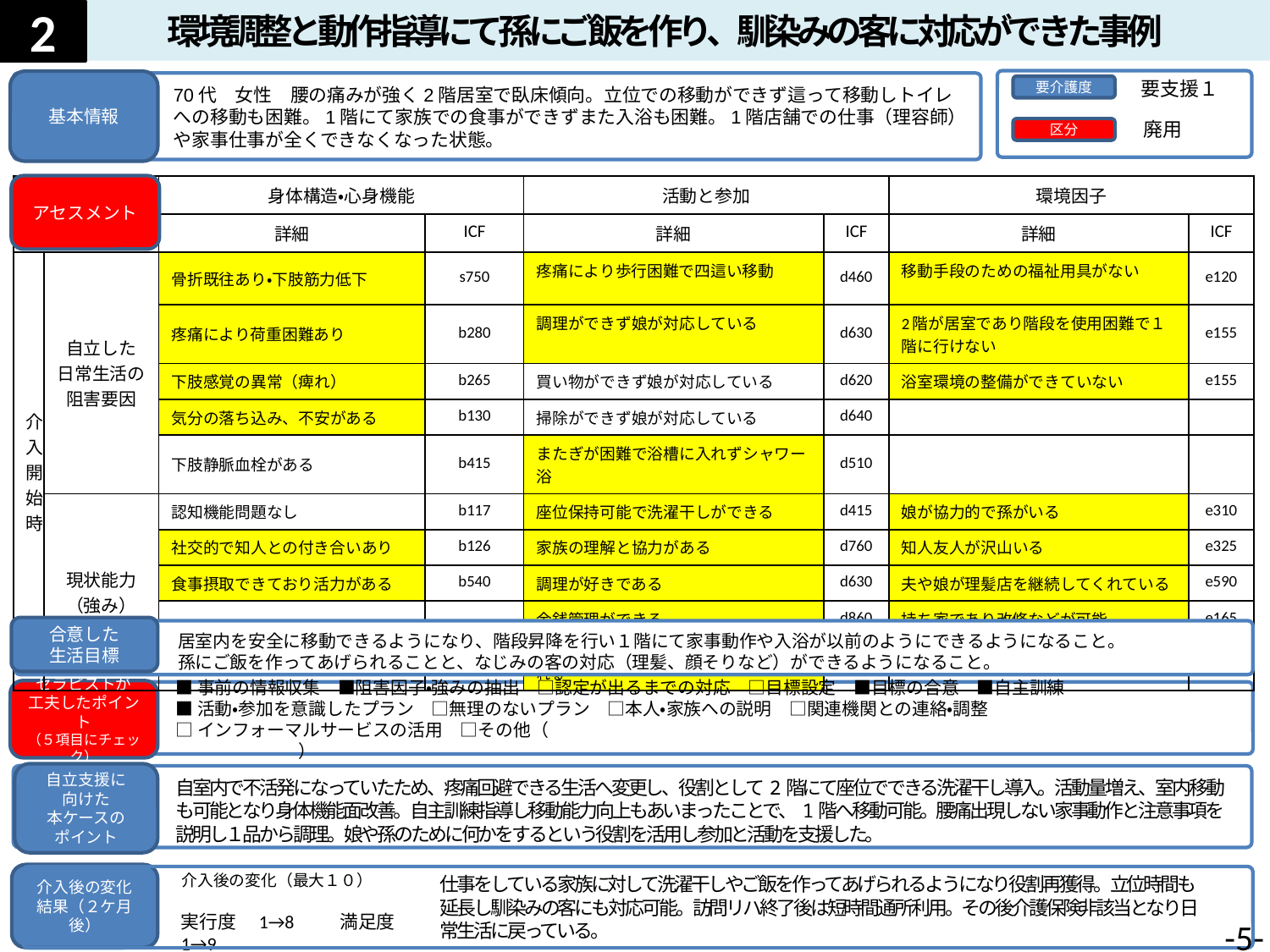

環境調整と動作指導にて孫にご飯を作り、馴染みの客に対応ができた事例
2
要支援１

基本情報

要介護度
70代　女性　腰の痛みが強く2階居室で臥床傾向。立位での移動ができず這って移動しトイレへの移動も困難。1階にて家族での食事ができずまた入浴も困難。1階店舗での仕事（理容師）や家事仕事が全くできなくなった状態。
廃用
区分
アセスメント
|  |  | 身体構造・心身機能 |  | 活動と参加 |  | 環境因子 |  |
| --- | --- | --- | --- | --- | --- | --- | --- |
|  |  | 詳細 | ICF | 詳細 | ICF | 詳細 | ICF |
| 介入開始時 | 自立した 日常生活の 阻害要因 | 骨折既往あり・下肢筋力低下 | s750 | 疼痛により歩行困難で四這い移動 | d460 | 移動手段のための福祉用具がない | e120 |
|  |  | 疼痛により荷重困難あり | b280 | 調理ができず娘が対応している | d630 | 2階が居室であり階段を使用困難で１階に行けない | e155 |
|  |  | 下肢感覚の異常（痺れ） | b265 | 買い物ができず娘が対応している | d620 | 浴室環境の整備ができていない | e155 |
|  |  | 気分の落ち込み、不安がある | b130 | 掃除ができず娘が対応している | d640 |  |  |
|  |  | 下肢静脈血栓がある | b415 | またぎが困難で浴槽に入れずシャワー浴 | d510 |  |  |
|  | 現状能力 （強み） | 認知機能問題なし | b117 | 座位保持可能で洗濯干しができる | d415 | 娘が協力的で孫がいる | e310 |
|  |  | 社交的で知人との付き合いあり | b126 | 家族の理解と協力がある | d760 | 知人友人が沢山いる | e325 |
|  |  | 食事摂取できており活力がある | b540 | 調理が好きである | d630 | 夫や娘が理髪店を継続してくれている | e590 |
|  |  |  |  | 金銭管理ができる | d860 | 持ち家であり改修などが可能 | e165 |
|  |  |  |  | 知人友人と電話でコミュニケーションが取れる | d360 |  |  |
合意した
生活目標

介入後の変化
結果（２ケ月後）
実行度　1→8 　　満足度　1→9
居室内を安全に移動できるようになり、階段昇降を行い１階にて家事動作や入浴が以前のようにできるようになること。
孫にご飯を作ってあげられることと、なじみの客の対応（理髪、顔そりなど）ができるようになること。
■事前の情報収集　■阻害因子・強みの抽出　□認定が出るまでの対応　□目標設定　■目標の合意　■自主訓練
■活動・参加を意識したプラン　□無理のないプラン　□本人・家族への説明　□関連機関との連絡・調整
□インフォーマルサービスの活用　□その他（　　　　　　　　　　　　　　　　　　　　　　　　　　　　　　　　　　　　　　　　　　　　　）
セラピストが
工夫したポイント
（５項目にチェック）

自立支援に
向けた
本ケースの
ポイント

自室内で不活発になっていたため、疼痛回避できる生活へ変更し、役割として2階にて座位でできる洗濯干し導入。活動量増え、室内移動も可能となり身体機能面改善。自主訓練指導し移動能力向上もあいまったことで、1階へ移動可能。腰痛出現しない家事動作と注意事項を説明し１品から調理。娘や孫のために何かをするという役割を活用し参加と活動を支援した。
介入後の変化（最大１０）
仕事をしている家族に対して洗濯干しやご飯を作ってあげられるようになり役割再獲得。立位時間も延長し馴染みの客にも対応可能。訪問リハ終了後は短時間通所利用。その後介護保険非該当となり日常生活に戻っている。

-5-